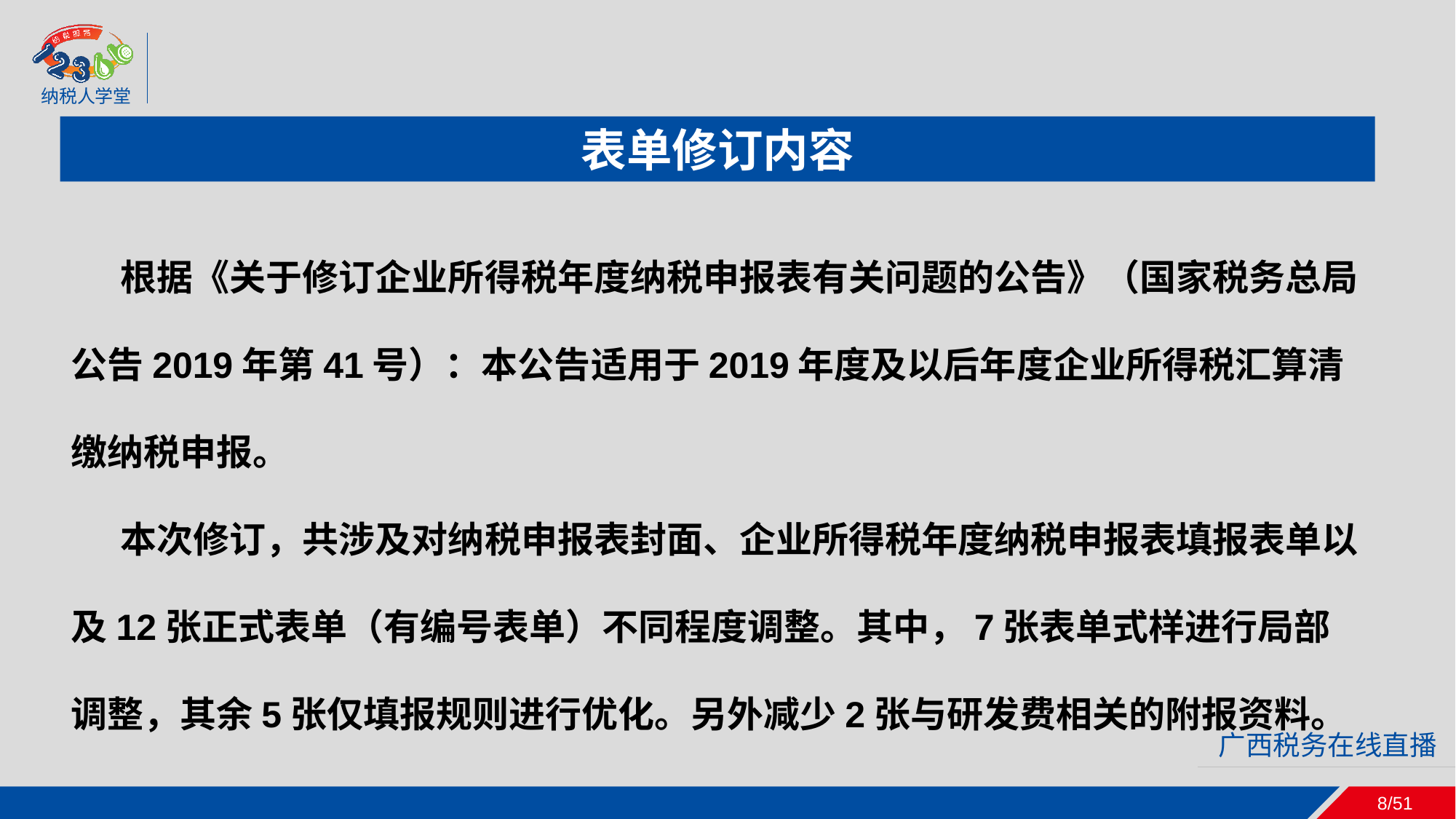

表单修订内容
     根据《关于修订企业所得税年度纳税申报表有关问题的公告》（国家税务总局公告2019年第41号）：本公告适用于2019年度及以后年度企业所得税汇算清缴纳税申报。
     本次修订，共涉及对纳税申报表封面、企业所得税年度纳税申报表填报表单以及12张正式表单（有编号表单）不同程度调整。其中，7张表单式样进行局部调整，其余5张仅填报规则进行优化。另外减少2张与研发费相关的附报资料。